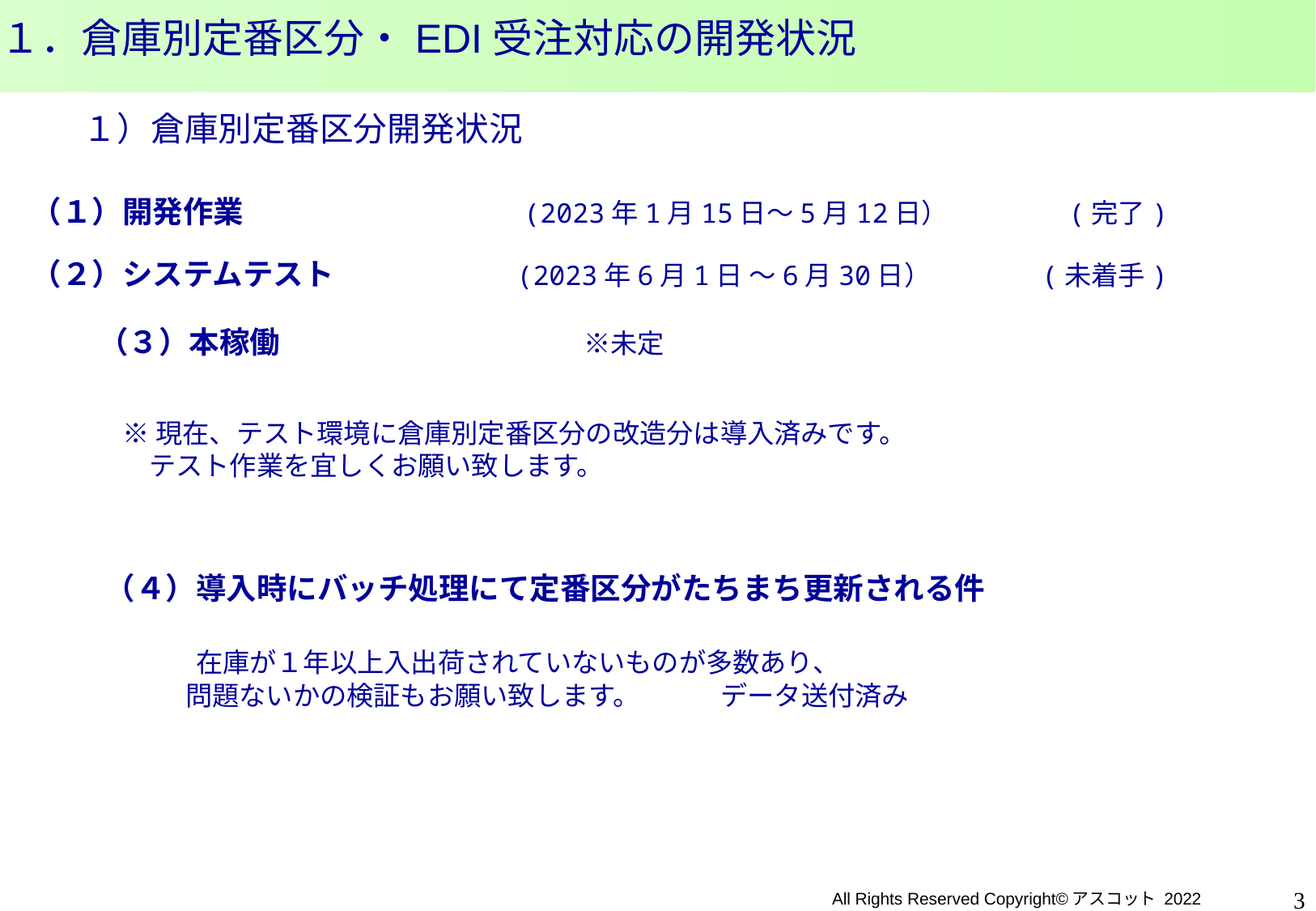

１．倉庫別定番区分・EDI受注対応の開発状況
１）倉庫別定番区分開発状況
（１）開発作業　　　　　　　　　(2023年1月15日～5月12日）	　　 (完了)
（２）システムテスト		(2023年6月1日 ～6月30日）	　 (未着手)
（３）本稼働			※未定
※現在、テスト環境に倉庫別定番区分の改造分は導入済みです。
　テスト作業を宜しくお願い致します。

（４）導入時にバッチ処理にて定番区分がたちまち更新される件

　　　在庫が１年以上入出荷されていないものが多数あり、
　　　問題ないかの検証もお願い致します。　　　データ送付済み